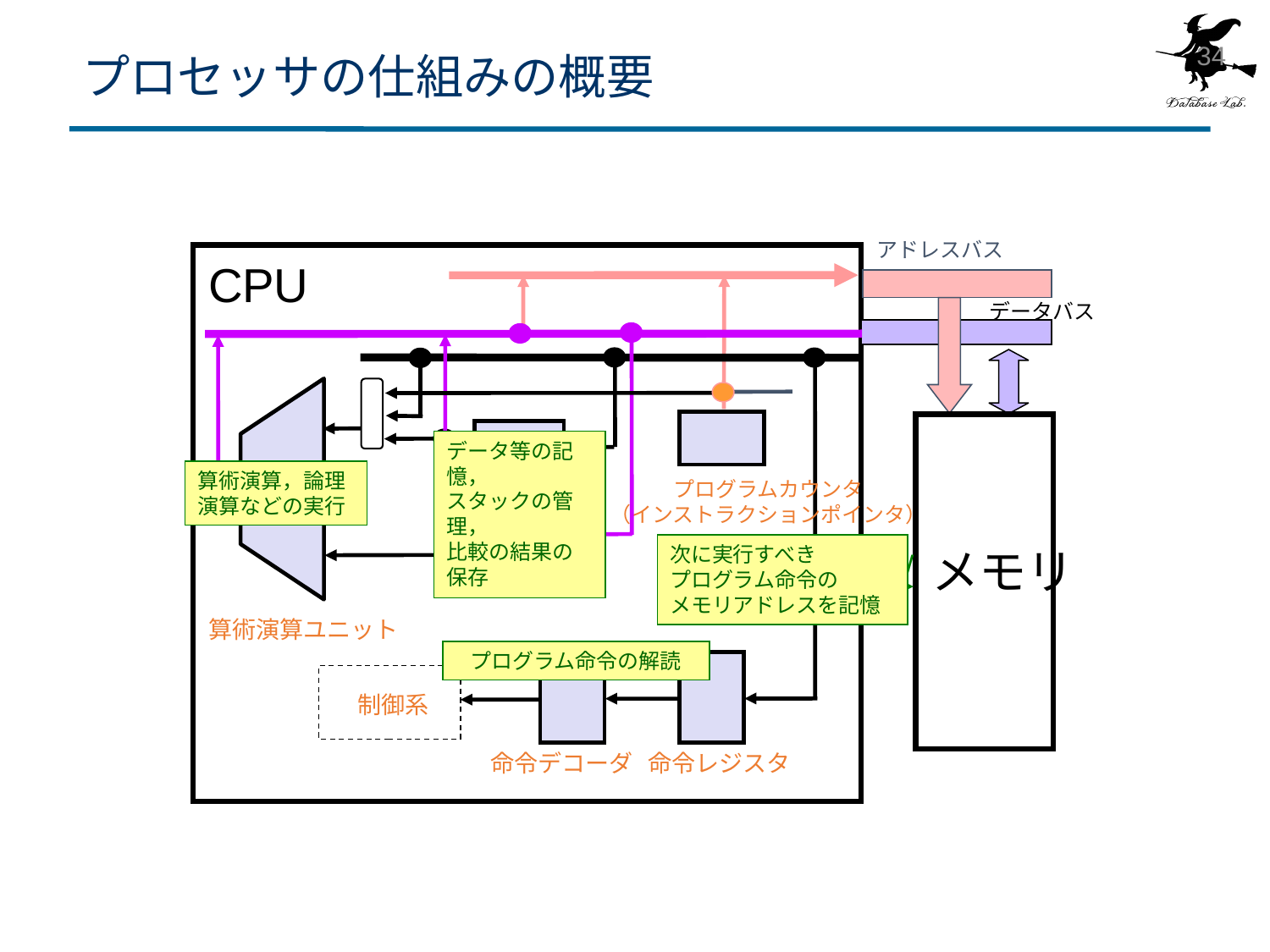

# プロセッサの仕組みの概要
34
アドレスバス

CPU

データバス

データ等の記憶，
スタックの管理，
比較の結果の保存

算術演算，論理
演算などの実行
プログラムカウンタ
（インストラクションポインタ）

次に実行すべき
プログラム命令の
メモリアドレスを記憶
メモリ
R/W

レジスタ

算術演算ユニット
プログラム命令の解読

制御系

命令デコーダ
命令レジスタ